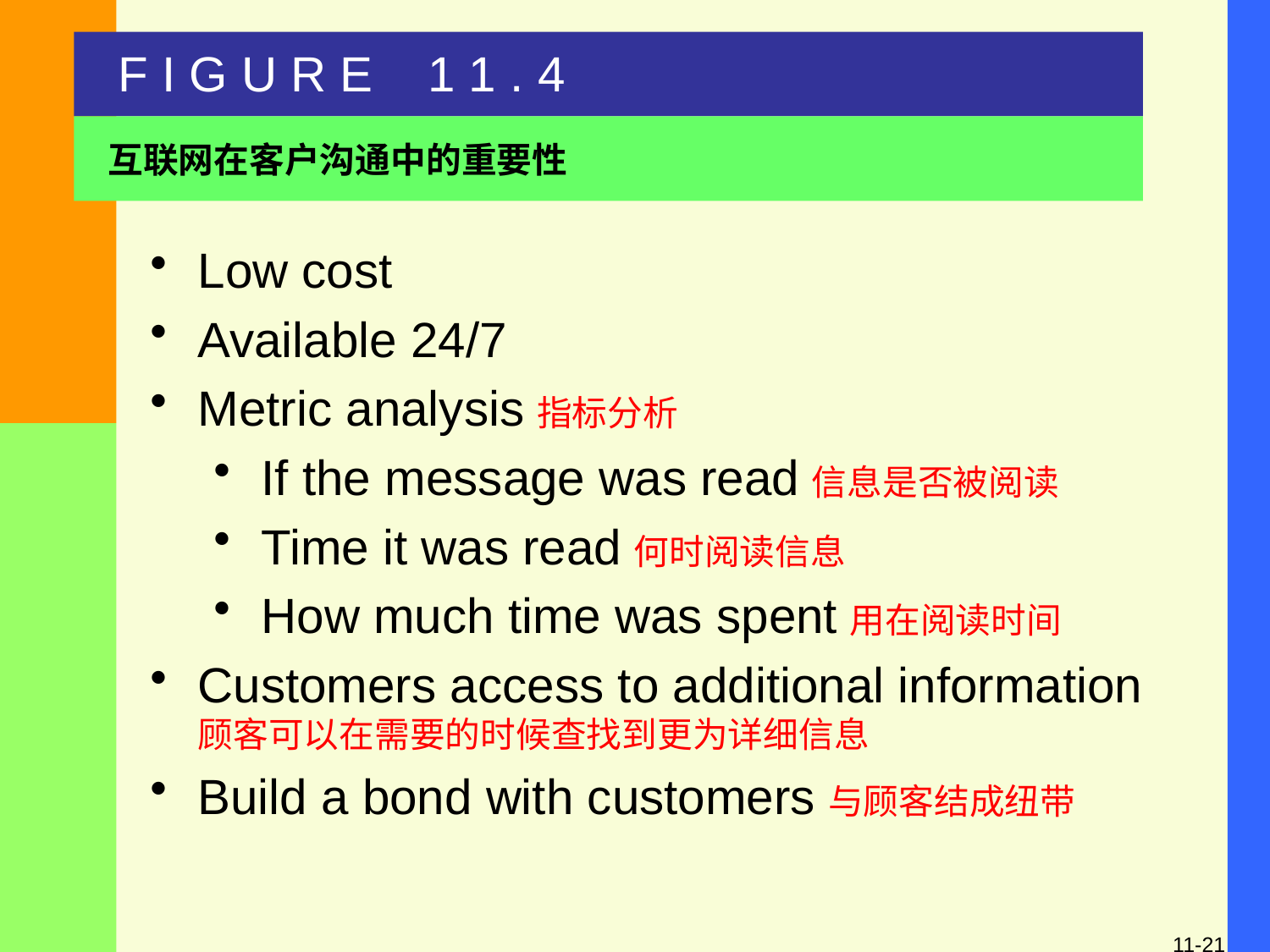

F I G U R E    1 1 . 4

互联网在客户沟通中的重要性
Low cost
Available 24/7
Metric analysis指标分析
If the message was read信息是否被阅读
Time it was read何时阅读信息
How much time was spent用在阅读时间
Customers access to additional information顾客可以在需要的时候查找到更为详细信息
Build a bond with customers与顾客结成纽带

11-21